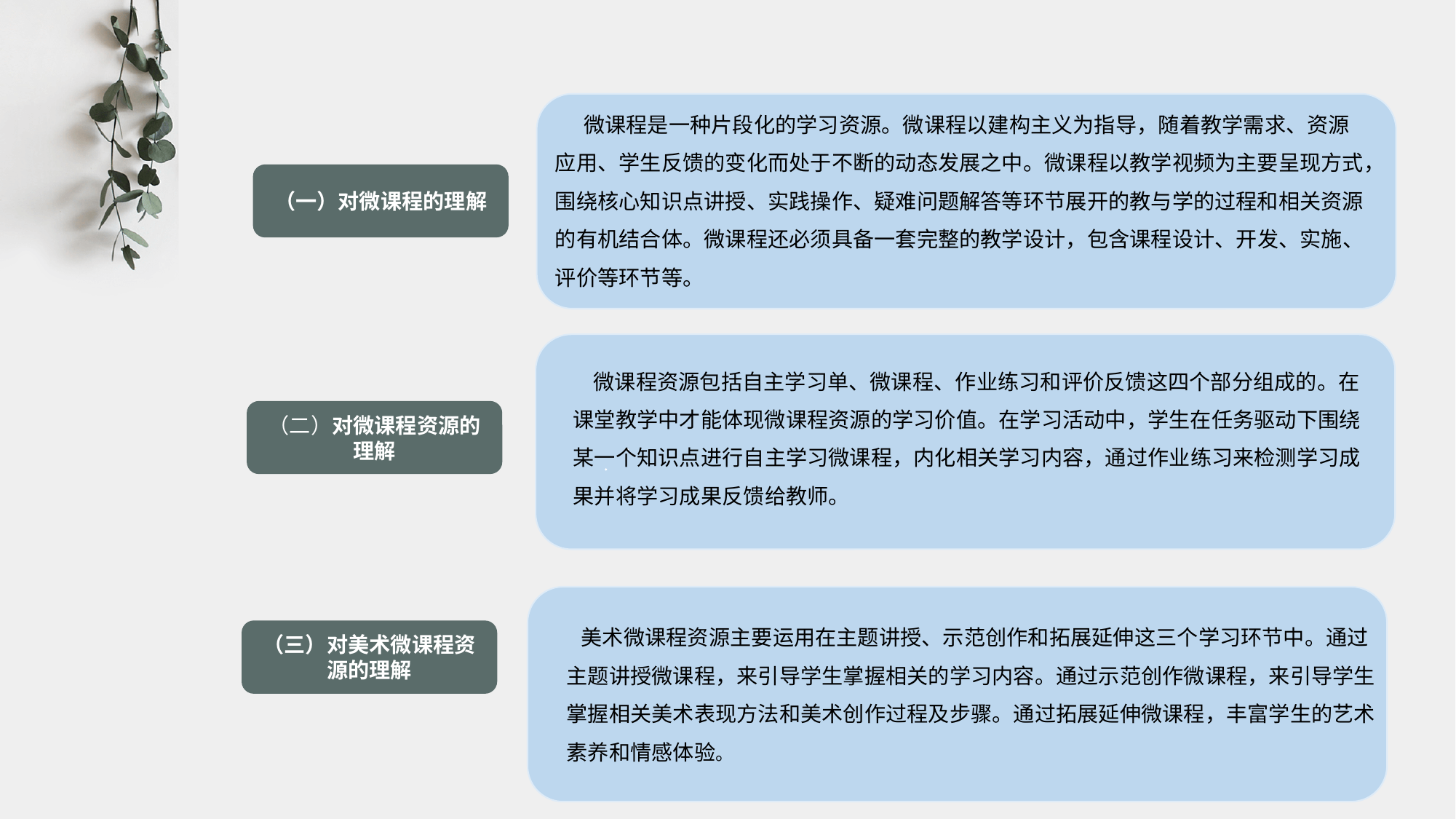

微课程是一种片段化的学习资源。微课程以建构主义为指导，随着教学需求、资源应用、学生反馈的变化而处于不断的动态发展之中。微课程以教学视频为主要呈现方式，围绕核心知识点讲授、实践操作、疑难问题解答等环节展开的教与学的过程和相关资源的有机结合体。微课程还必须具备一套完整的教学设计，包含课程设计、开发、实施、评价等环节等。

（一）对微课程的理解

    微课程资源包括自主学习单、微课程、作业练习和评价反馈这四个部分组成的。在课堂教学中才能体现微课程资源的学习价值。在学习活动中，学生在任务驱动下围绕某一个知识点进行自主学习微课程，内化相关学习内容，通过作业练习来检测学习成果并将学习成果反馈给教师。
（二）对微课程资源的理解

  美术微课程资源主要运用在主题讲授、示范创作和拓展延伸这三个学习环节中。通过主题讲授微课程，来引导学生掌握相关的学习内容。通过示范创作微课程，来引导学生掌握相关美术表现方法和美术创作过程及步骤。通过拓展延伸微课程，丰富学生的艺术素养和情感体验。
（三）对美术微课程资源的理解